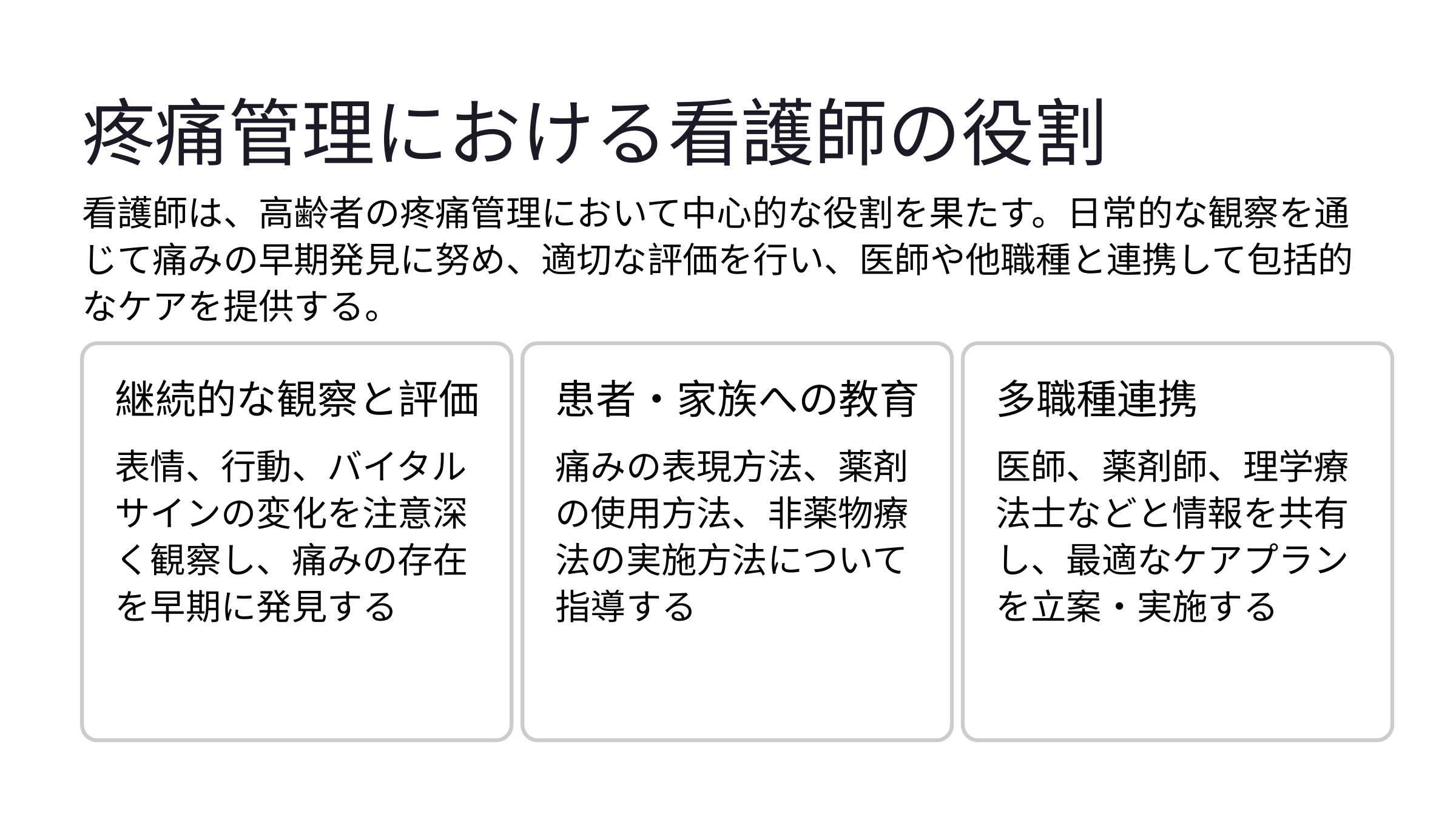

疼痛管理における看護師の役割
看護師は、高齢者の疼痛管理において中心的な役割を果たす。日常的な観察を通じて痛みの早期発見に努め、適切な評価を行い、医師や他職種と連携して包括的なケアを提供する。

継続的な観察と評価
患者・家族への教育
多職種連携
表情、行動、バイタルサインの変化を注意深く観察し、痛みの存在を早期に発見する
痛みの表現方法、薬剤の使用方法、非薬物療法の実施方法について指導する
医師、薬剤師、理学療法士などと情報を共有し、最適なケアプランを立案・実施する